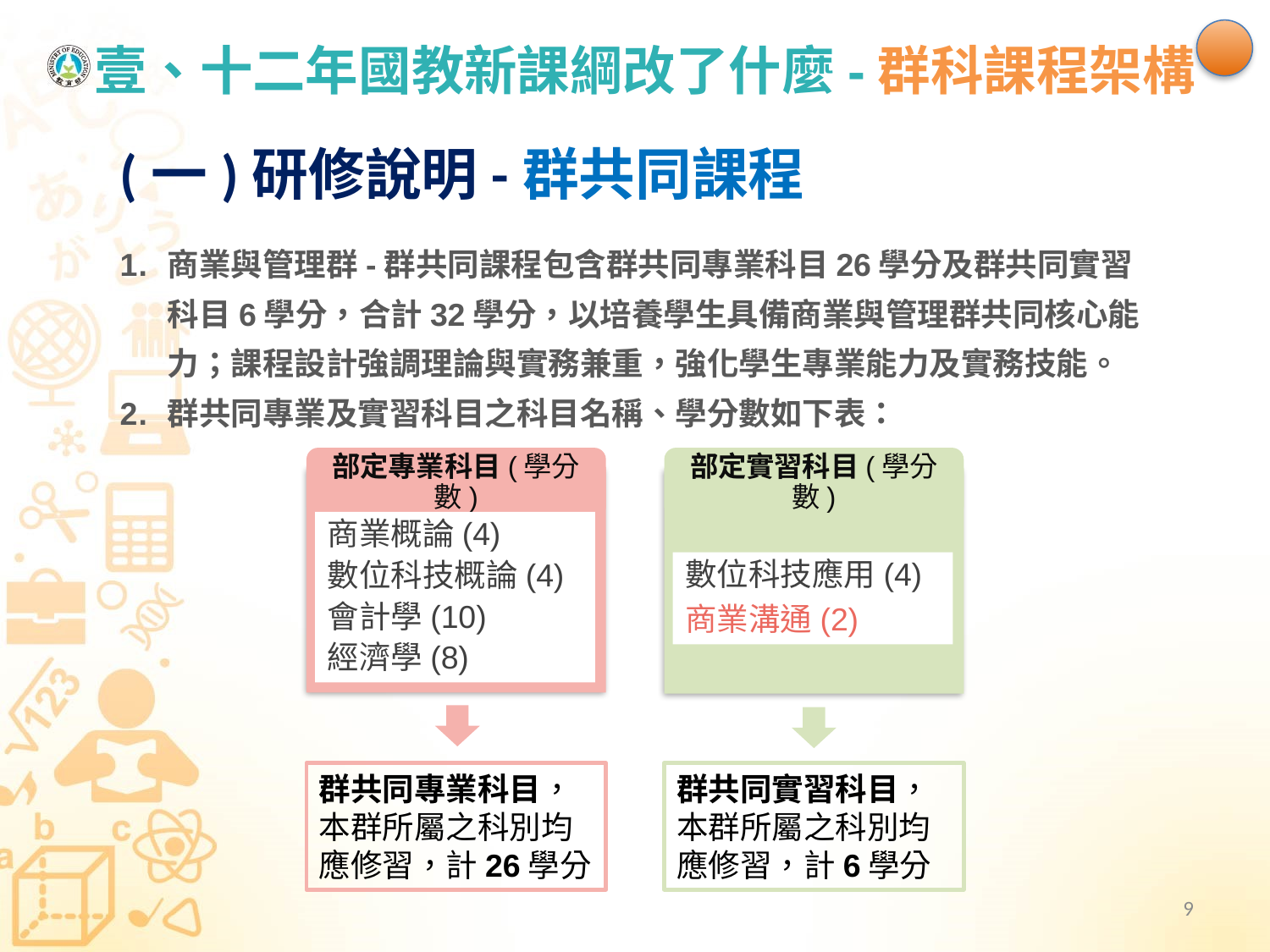

# 壹、十二年國教新課綱改了什麼-群科課程架構
(一)研修說明-群共同課程

商業與管理群-群共同課程包含群共同專業科目26學分及群共同實習科目6學分，合計32學分，以培養學生具備商業與管理群共同核心能力；課程設計強調理論與實務兼重，強化學生專業能力及實務技能。
群共同專業及實習科目之科目名稱、學分數如下表：
部定專業科目(學分數)

商業概論(4)
數位科技概論(4)
會計學(10)
經濟學(8)
部定實習科目(學分數)

數位科技應用(4)
商業溝通(2)

群共同專業科目，本群所屬之科別均應修習，計26學分
群共同實習科目，本群所屬之科別均應修習，計6學分
9